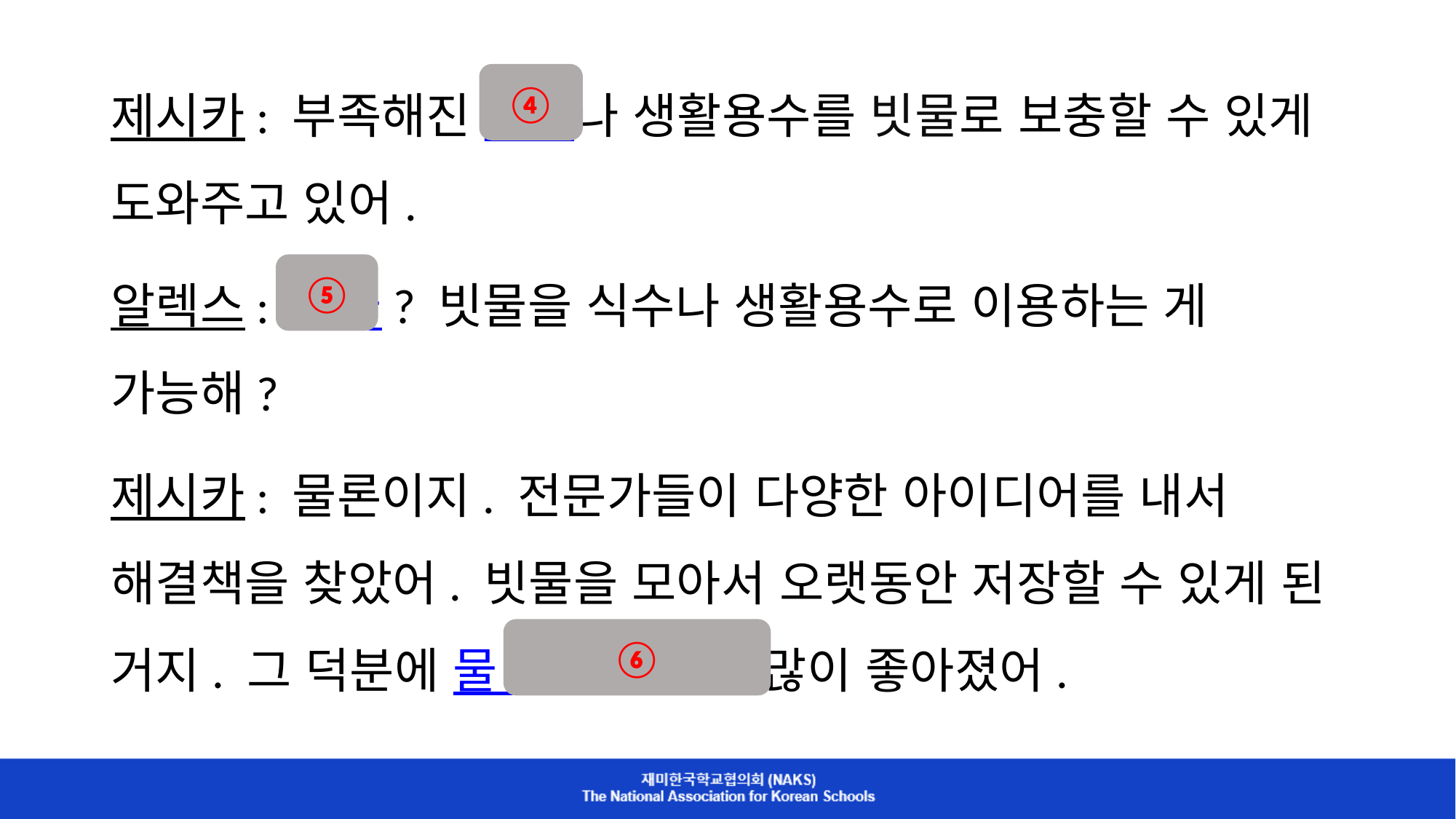

제시카: 부족해진 식수나 생활용수를 빗물로 보충할 수 있게 도와주고 있어.
알렉스: 빗물? 빗물을 식수나 생활용수로 이용하는 게 가능해?
제시카: 물론이지. 전문가들이 다양한 아이디어를 내서 해결책을 찾았어. 빗물을 모아서 오랫동안 저장할 수 있게 된 거지. 그 덕분에 물 부족 문제가 많이 좋아졌어.
④
⑤
⑥